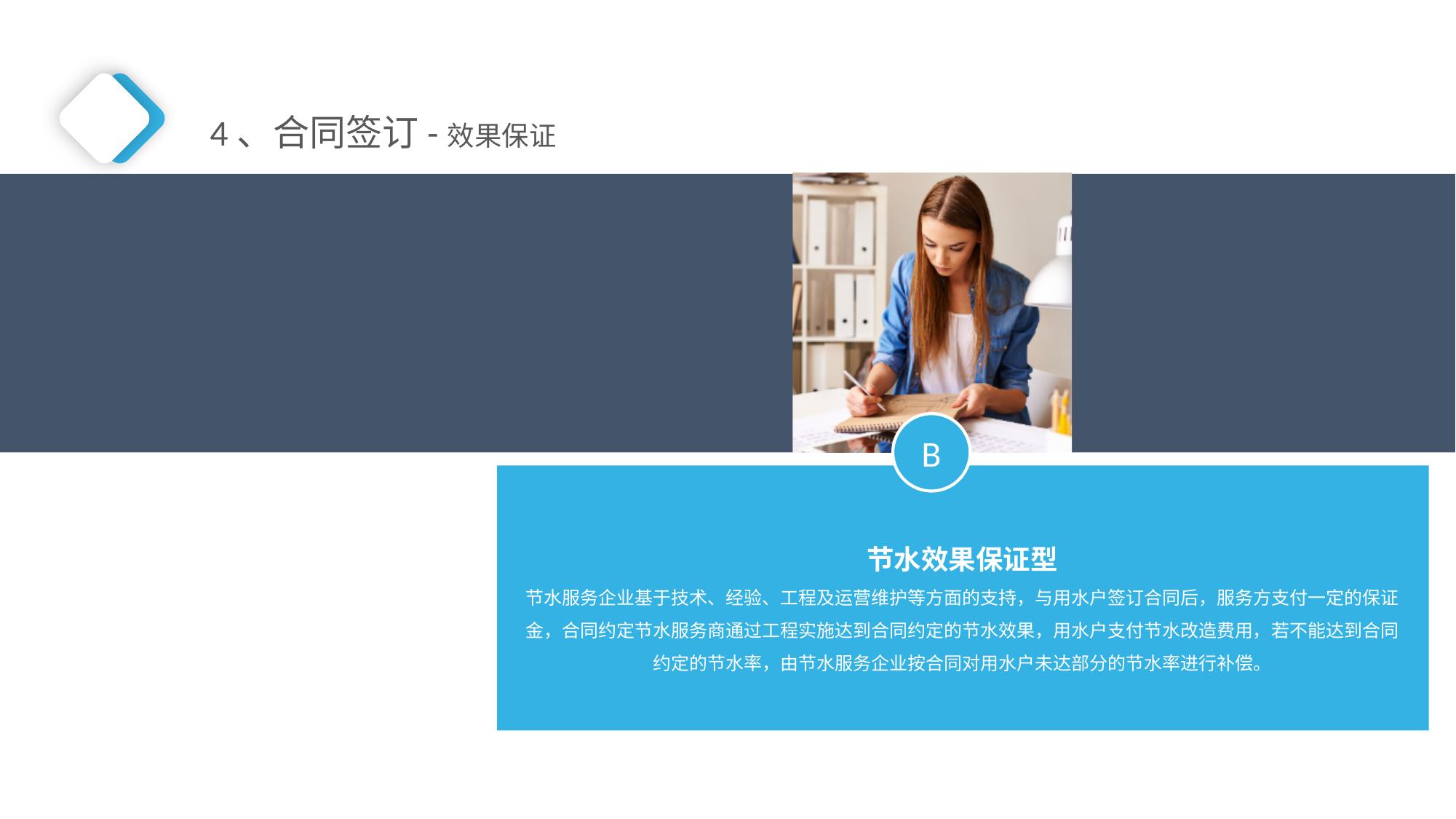

4、合同签订-效果保证

B

节水效果保证型
节水服务企业基于技术、经验、工程及运营维护等方面的支持，与用水户签订合同后，服务方支付一定的保证金，合同约定节水服务商通过工程实施达到合同约定的节水效果，用水户支付节水改造费用，若不能达到合同约定的节水率，由节水服务企业按合同对用水户未达部分的节水率进行补偿。